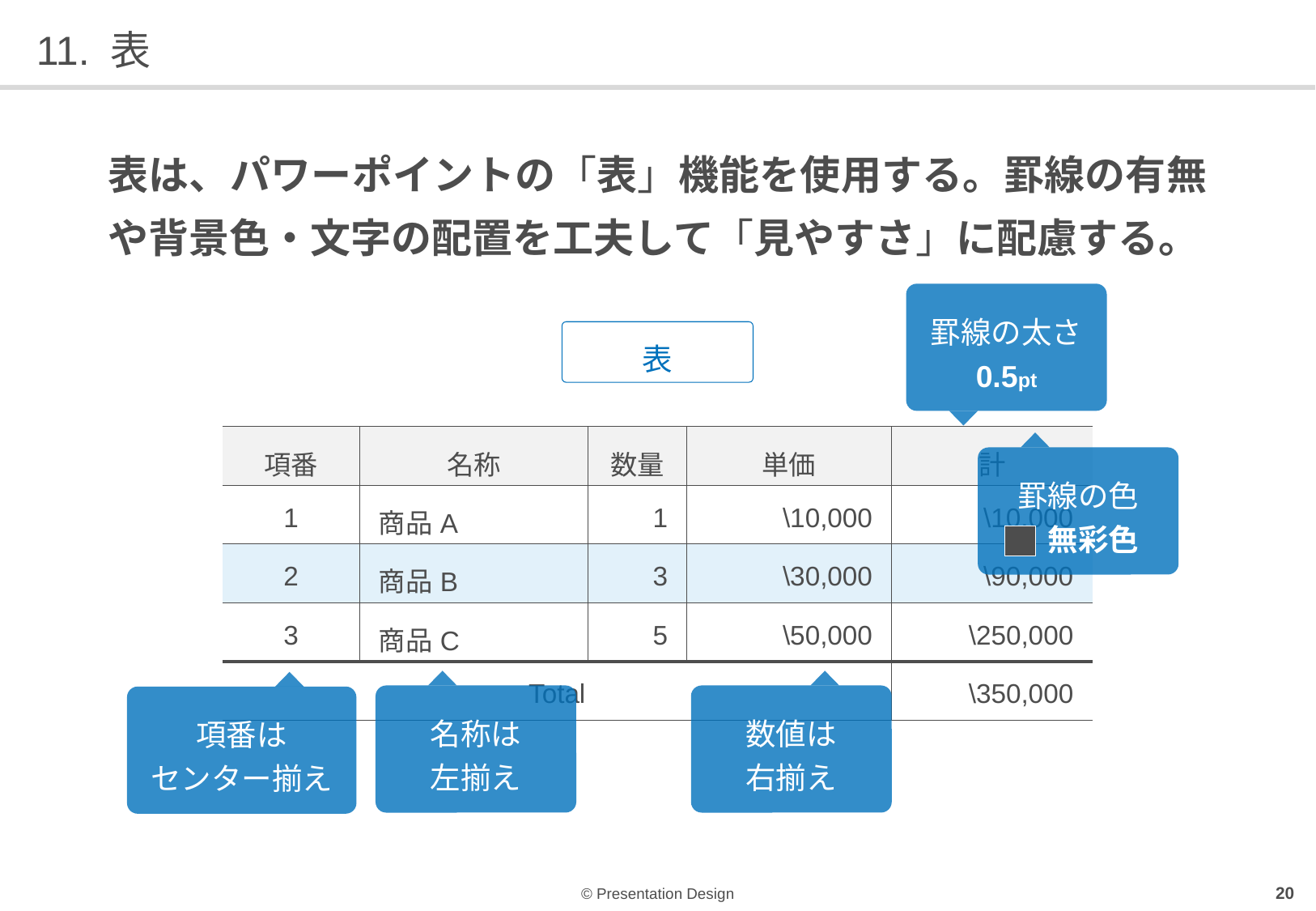

# 11. 表
表は、パワーポイントの「表」機能を使用する。罫線の有無や背景色・文字の配置を工夫して「見やすさ」に配慮する。
罫線の太さ
0.5pt

表
| 項番 | 名称 | 数量 | 単価 | 計 |
| --- | --- | --- | --- | --- |
| 1 | 商品A | 1 | \10,000 | \10,000 |
| 2 | 商品B | 3 | \30,000 | \90,000 |
| 3 | 商品C | 5 | \50,000 | \250,000 |
| Total |  |  |  | \350,000 |

罫線の色
　無彩色

名称は
左揃え

数値は
右揃え

項番は
センター揃え

20